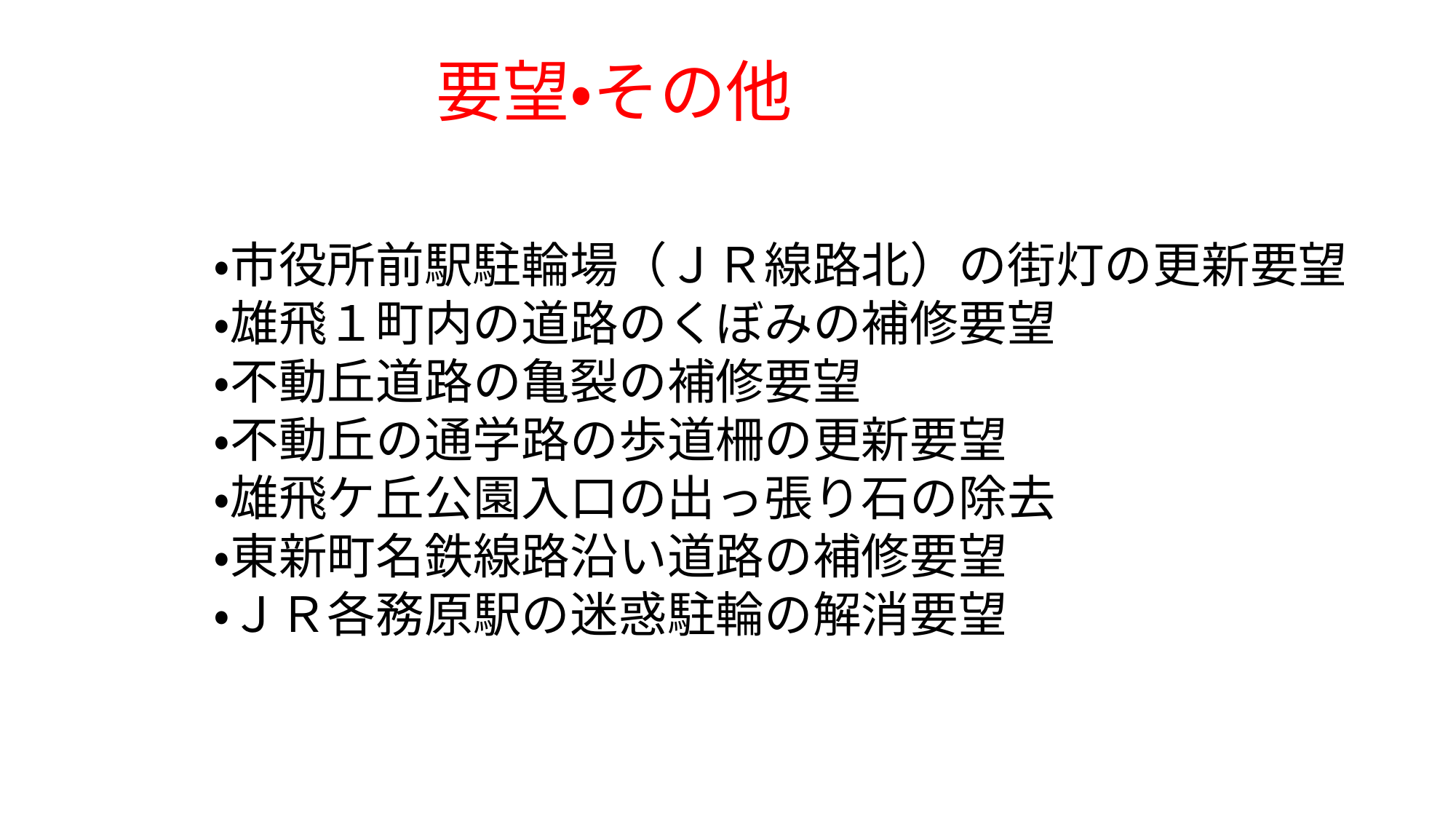

要望・その他
・市役所前駅駐輪場（ＪＲ線路北）の街灯の更新要望
・雄飛１町内の道路のくぼみの補修要望
・不動丘道路の亀裂の補修要望
・不動丘の通学路の歩道柵の更新要望
・雄飛ケ丘公園入口の出っ張り石の除去
・東新町名鉄線路沿い道路の補修要望
・ＪＲ各務原駅の迷惑駐輪の解消要望